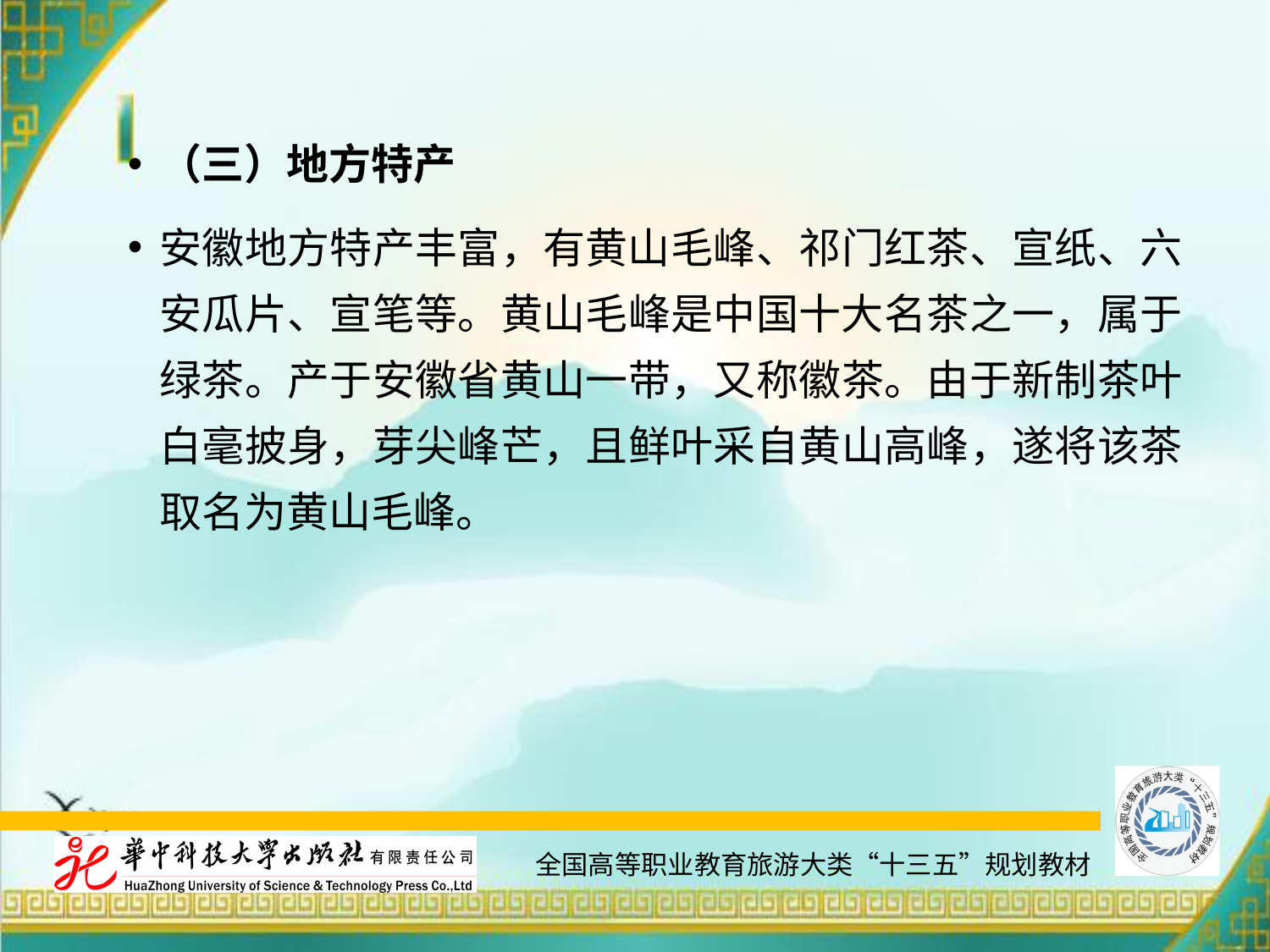

（三）地方特产
安徽地方特产丰富，有黄山毛峰、祁门红茶、宣纸、六安瓜片、宣笔等。黄山毛峰是中国十大名茶之一，属于绿茶。产于安徽省黄山一带，又称徽茶。由于新制茶叶白毫披身，芽尖峰芒，且鲜叶采自黄山高峰，遂将该茶取名为黄山毛峰。